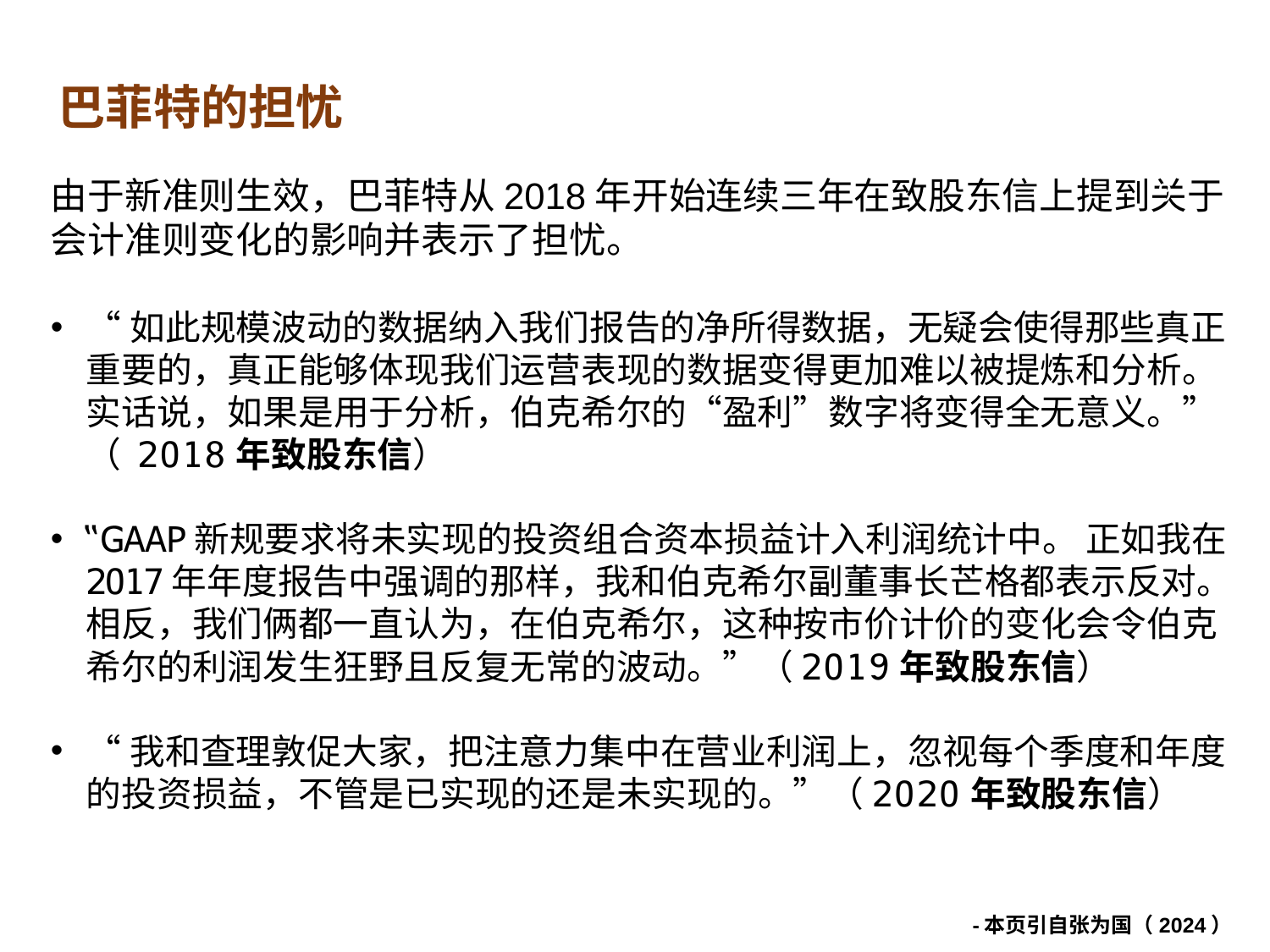

# 巴菲特的担忧
由于新准则生效，巴菲特从2018年开始连续三年在致股东信上提到关于会计准则变化的影响并表示了担忧。

“如此规模波动的数据纳入我们报告的净所得数据，无疑会使得那些真正重要的，真正能够体现我们运营表现的数据变得更加难以被提炼和分析。实话说，如果是用于分析，伯克希尔的“盈利”数字将变得全无意义。” （ 2018年致股东信）

“GAAP新规要求将未实现的投资组合资本损益计入利润统计中。 正如我在2017年年度报告中强调的那样，我和伯克希尔副董事长芒格都表示反对。 相反，我们俩都一直认为，在伯克希尔，这种按市价计价的变化会令伯克希尔的利润发生狂野且反复无常的波动。”（2019年致股东信）

“我和查理敦促大家，把注意力集中在营业利润上，忽视每个季度和年度的投资损益，不管是已实现的还是未实现的。”（2020年致股东信）

9
-本页引自张为国（2024）